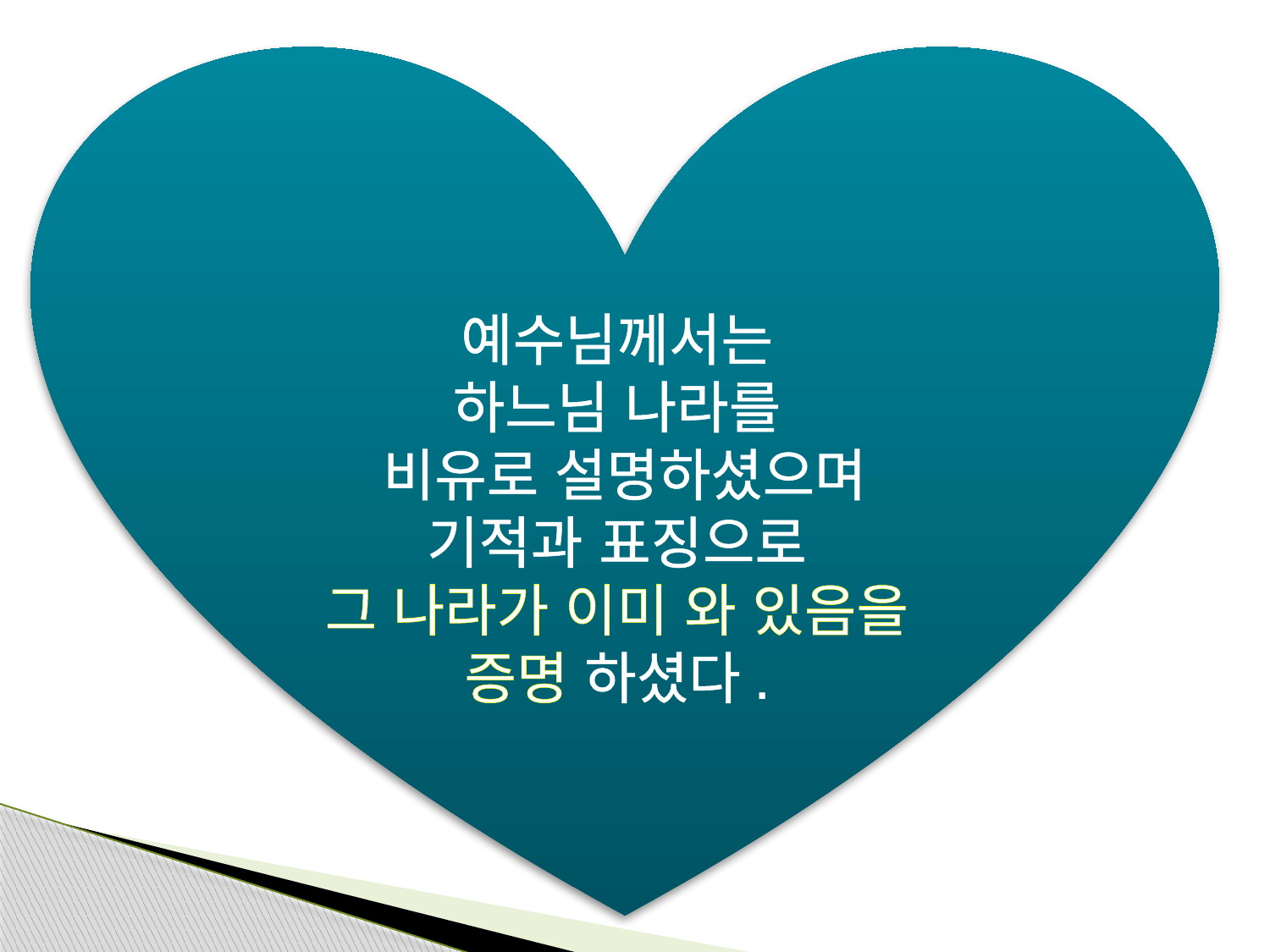

예수님께서는
하느님 나라를
비유로 설명하셨으며
기적과 표징으로
그 나라가 이미 와 있음을
증명 하셨다.